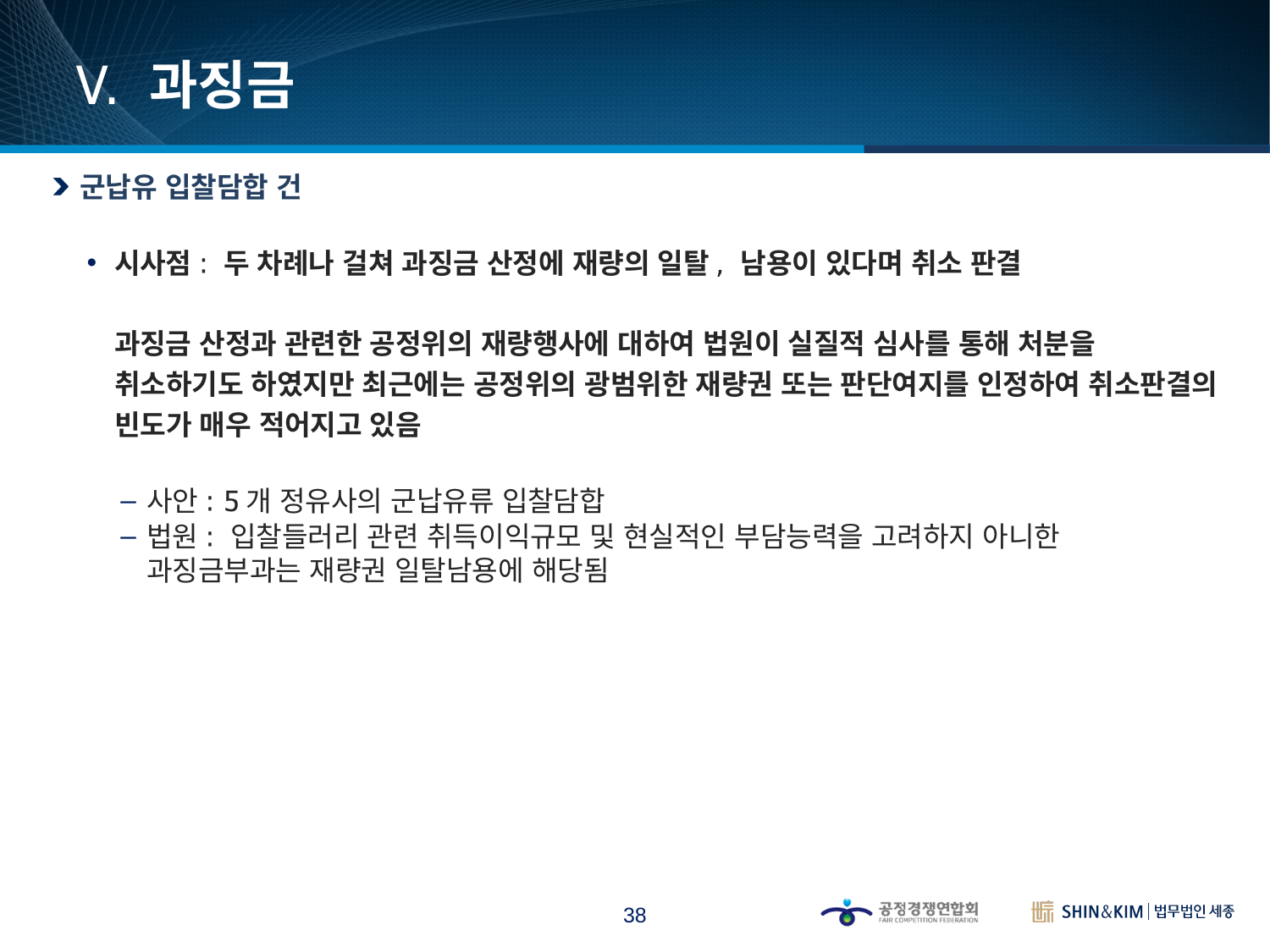

# V. 과징금
군납유 입찰담합 건
시사점: 두 차례나 걸쳐 과징금 산정에 재량의 일탈, 남용이 있다며 취소 판결
과징금 산정과 관련한 공정위의 재량행사에 대하여 법원이 실질적 심사를 통해 처분을 취소하기도 하였지만 최근에는 공정위의 광범위한 재량권 또는 판단여지를 인정하여 취소판결의 빈도가 매우 적어지고 있음
사안: 5개 정유사의 군납유류 입찰담합
법원: 입찰들러리 관련 취득이익규모 및 현실적인 부담능력을 고려하지 아니한 과징금부과는 재량권 일탈남용에 해당됨
38